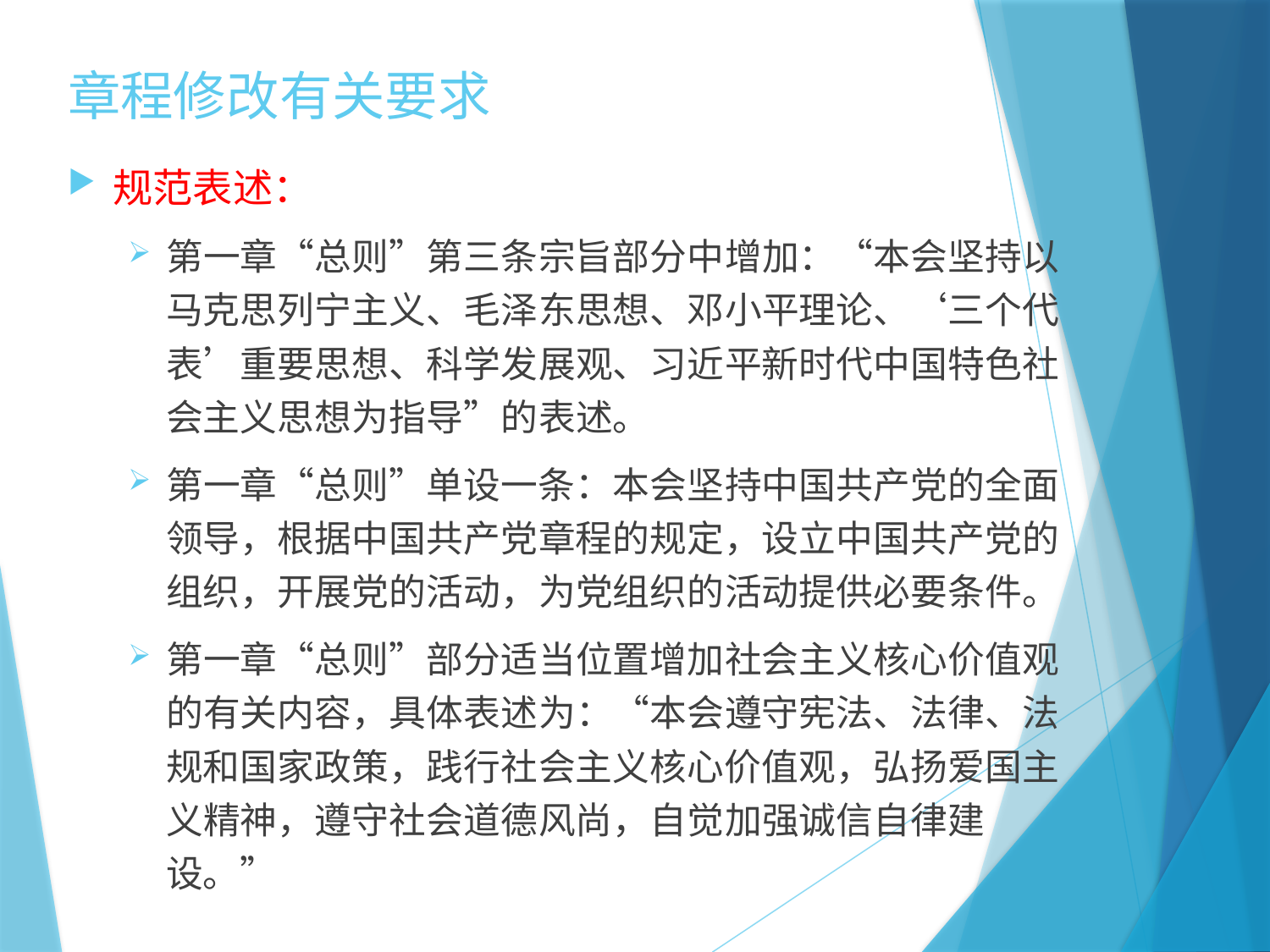

# 章程修改有关要求
规范表述：
第一章“总则”第三条宗旨部分中增加：“本会坚持以马克思列宁主义、毛泽东思想、邓小平理论、‘三个代表’重要思想、科学发展观、习近平新时代中国特色社会主义思想为指导”的表述。
第一章“总则”单设一条：本会坚持中国共产党的全面领导，根据中国共产党章程的规定，设立中国共产党的组织，开展党的活动，为党组织的活动提供必要条件。
第一章“总则”部分适当位置增加社会主义核心价值观的有关内容，具体表述为：“本会遵守宪法、法律、法规和国家政策，践行社会主义核心价值观，弘扬爱国主义精神，遵守社会道德风尚，自觉加强诚信自律建设。”